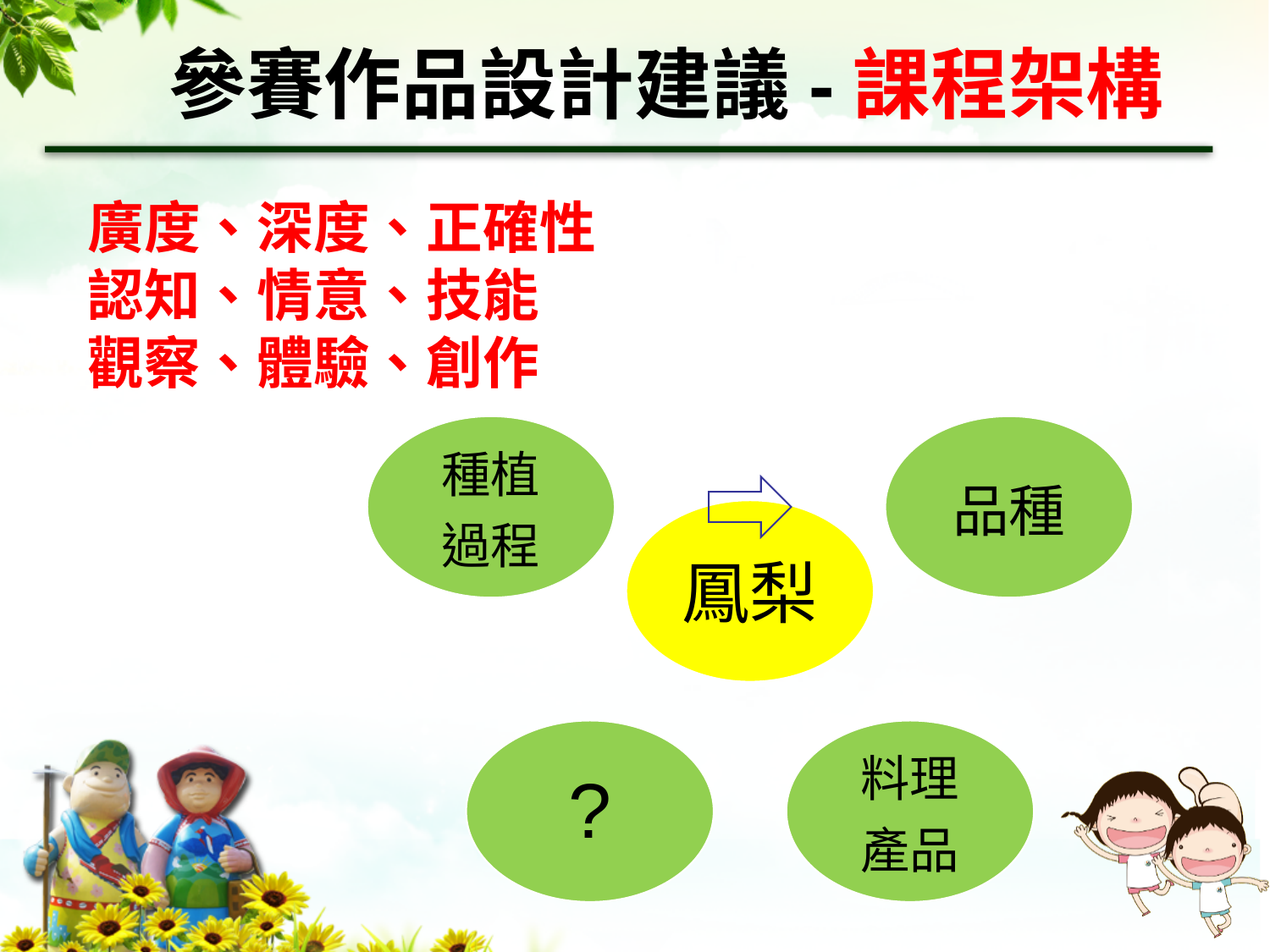

# 參賽作品設計建議-課程架構
廣度、深度、正確性
認知、情意、技能
觀察、體驗、創作

鳳梨
品種
料理
產品
?
種植
過程